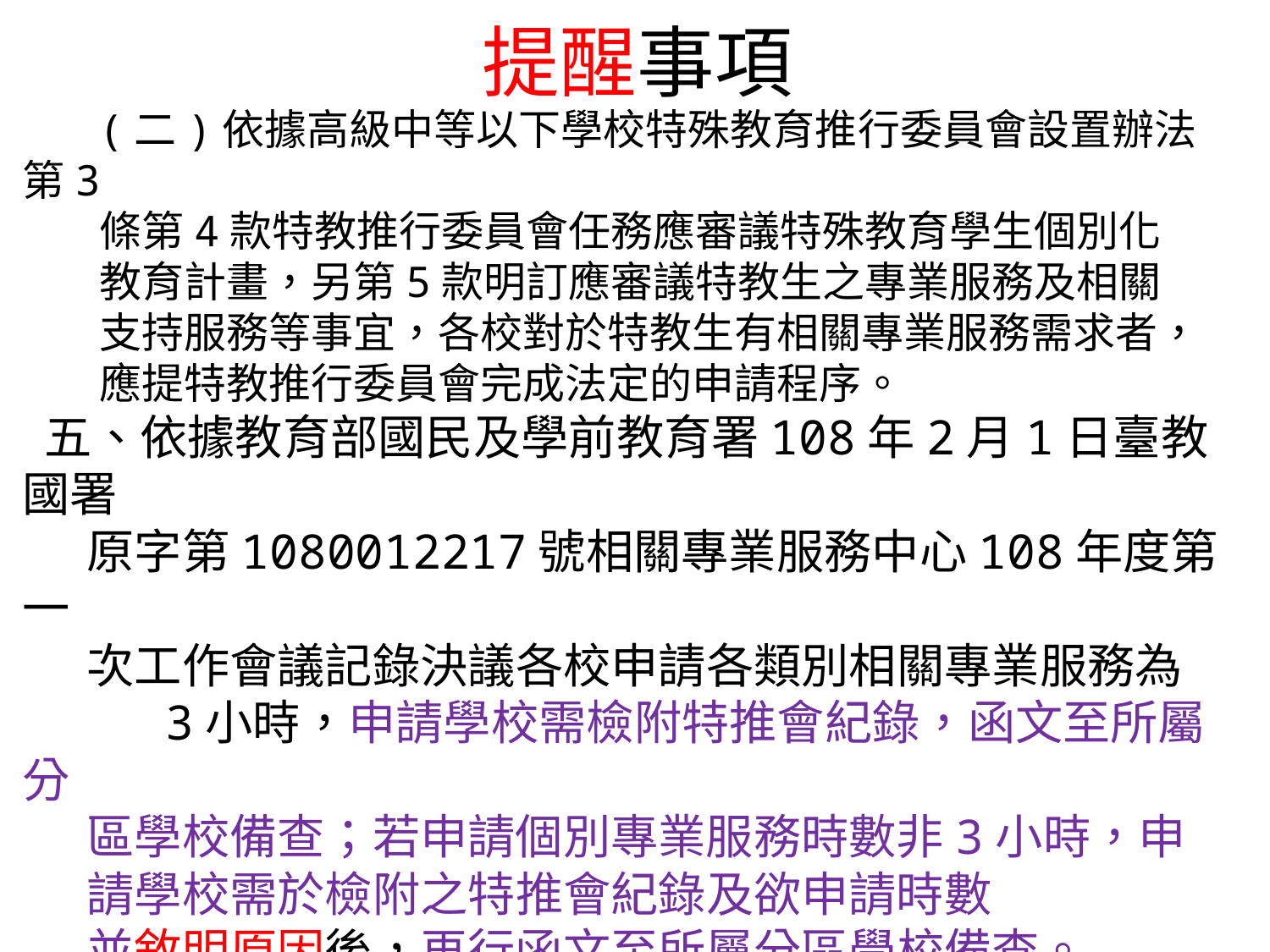

# 提醒事項
   (二)依據高級中等以下學校特殊教育推行委員會設置辦法第3
       條第4款特教推行委員會任務應審議特殊教育學生個別化
       教育計畫，另第5款明訂應審議特教生之專業服務及相關
       支持服務等事宜，各校對於特教生有相關專業服務需求者，
       應提特教推行委員會完成法定的申請程序。
 五、依據教育部國民及學前教育署108年2月1日臺教國署
     原字第1080012217號相關專業服務中心108年度第一
     次工作會議記錄決議各校申請各類別相關專業服務為
     3小時，申請學校需檢附特推會紀錄，函文至所屬分
     區學校備查；若申請個別專業服務時數非3小時，申
     請學校需於檢附之特推會紀錄及欲申請時數
     並敘明原因後，再行函文至所屬分區學校備查。